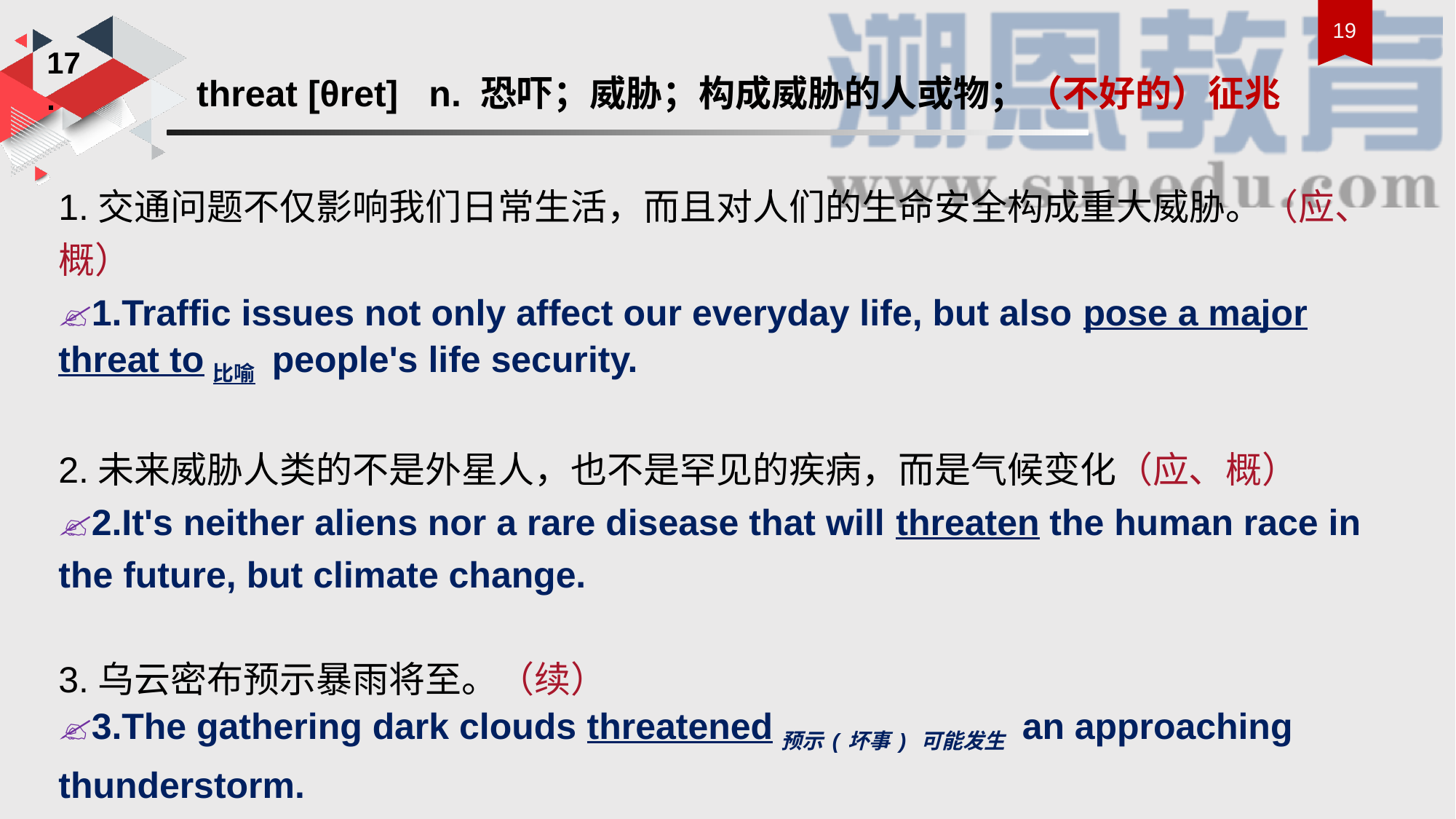

17.
threat [θret]   n. 恐吓；威胁；构成威胁的人或物；（不好的）征兆

1.交通问题不仅影响我们日常生活，而且对人们的生命安全构成重大威胁。（应、概）
✍1.Traffic issues not only affect our everyday life, but also pose a major threat to比喻 people's life security.

2.未来威胁人类的不是外星人，也不是罕见的疾病，而是气候变化（应、概）
✍2.It's neither aliens nor a rare disease that will threaten the human race in the future, but climate change.

3.乌云密布预示暴雨将至。（续）
✍3.The gathering dark clouds threatened预示(坏事) 可能发生 an approaching thunderstorm.